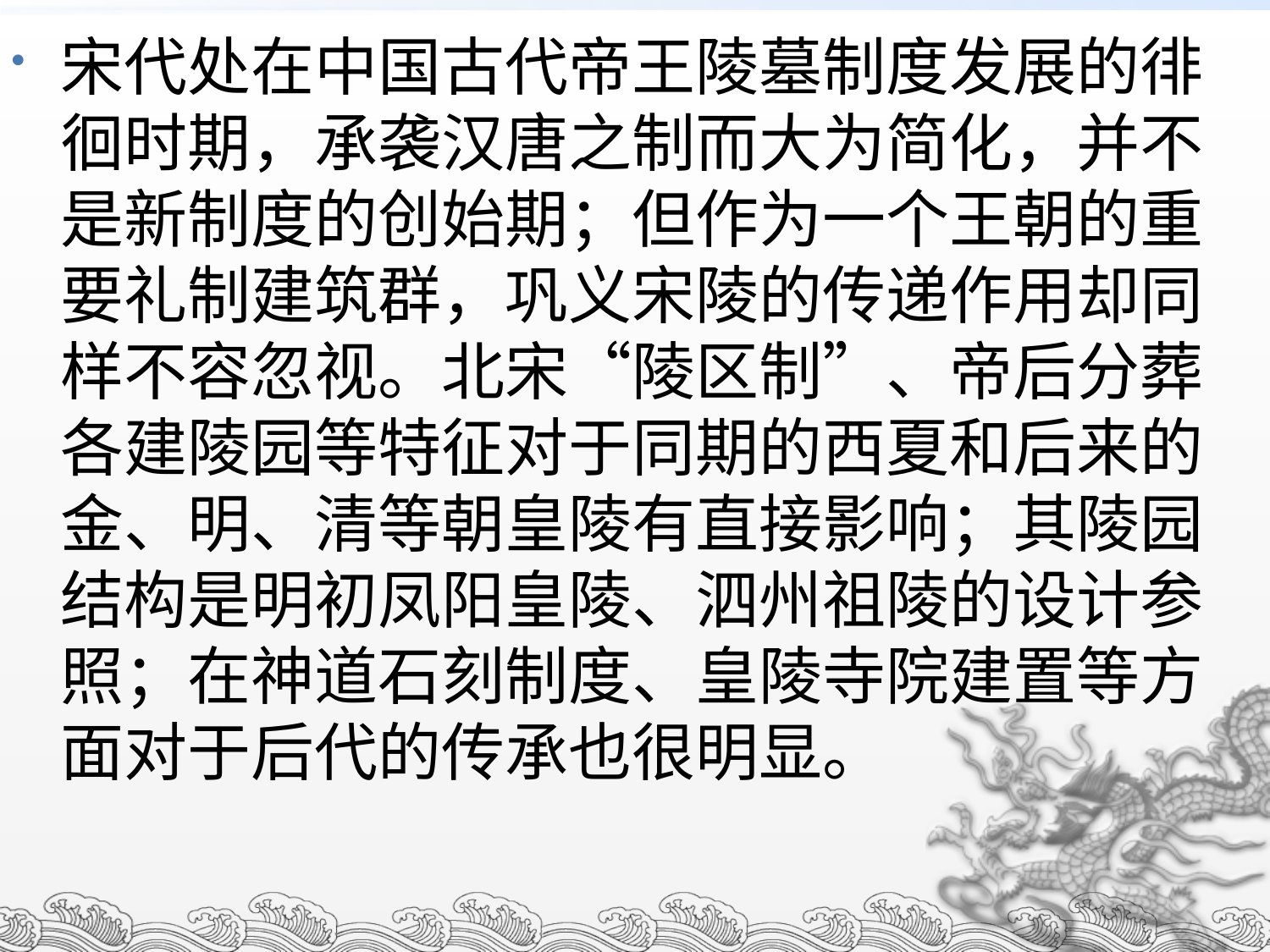

宋代处在中国古代帝王陵墓制度发展的徘徊时期，承袭汉唐之制而大为简化，并不是新制度的创始期；但作为一个王朝的重要礼制建筑群，巩义宋陵的传递作用却同样不容忽视。北宋“陵区制”、帝后分葬各建陵园等特征对于同期的西夏和后来的金、明、清等朝皇陵有直接影响；其陵园结构是明初凤阳皇陵、泗州祖陵的设计参照；在神道石刻制度、皇陵寺院建置等方面对于后代的传承也很明显。